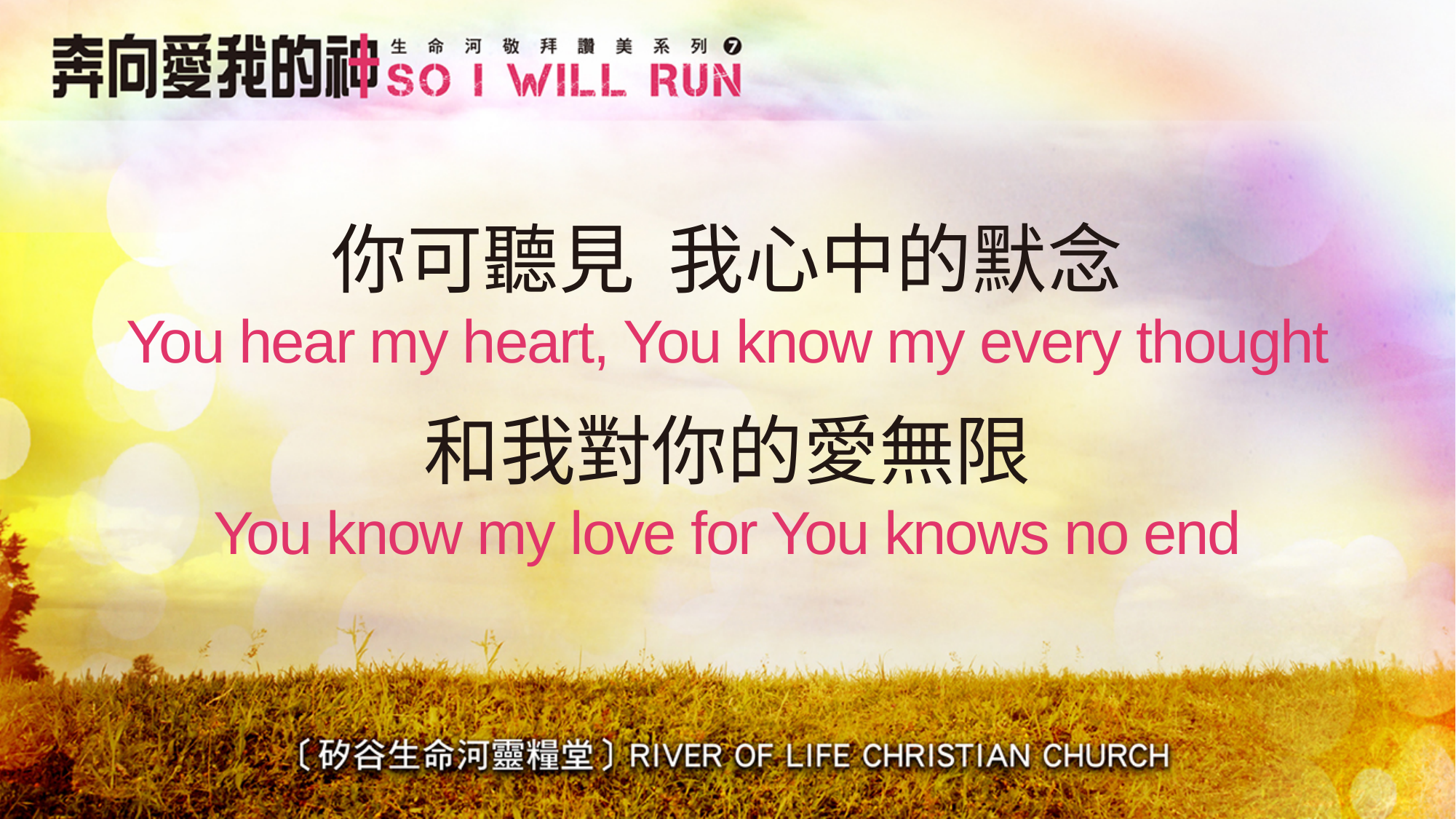

# 你可聽見  我心中的默念 You hear my heart, You know my every thought
和我對你的愛無限
You know my love for You knows no end